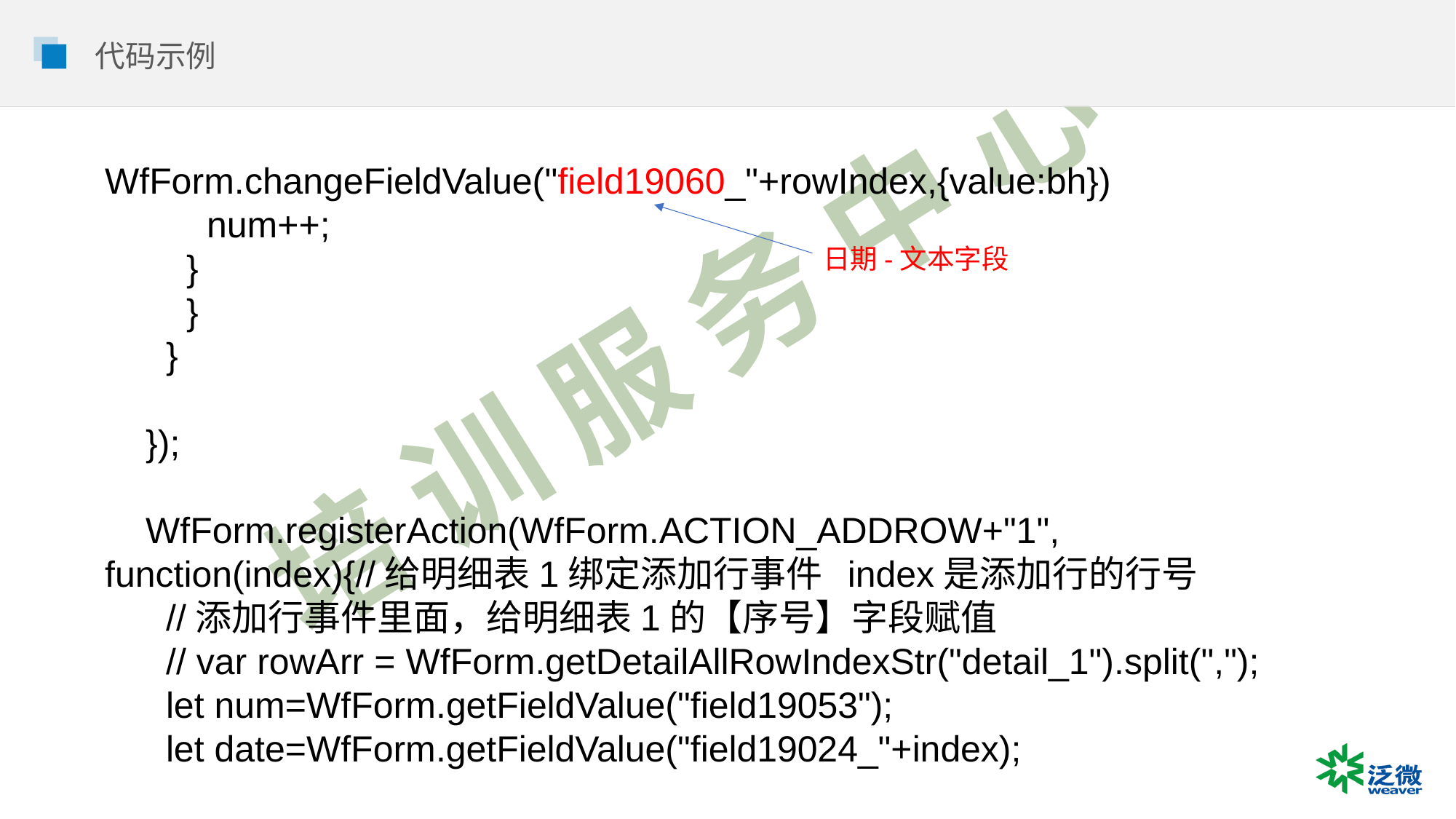

代码示例

WfForm.changeFieldValue("field19060_"+rowIndex,{value:bh})
          num++;
        }
        }
      }

    });

    WfForm.registerAction(WfForm.ACTION_ADDROW+"1", function(index){//给明细表1绑定添加行事件  index是添加行的行号
      //添加行事件里面，给明细表1的【序号】字段赋值
      // var rowArr = WfForm.getDetailAllRowIndexStr("detail_1").split(",");
      let num=WfForm.getFieldValue("field19053");
      let date=WfForm.getFieldValue("field19024_"+index);
日期-文本字段